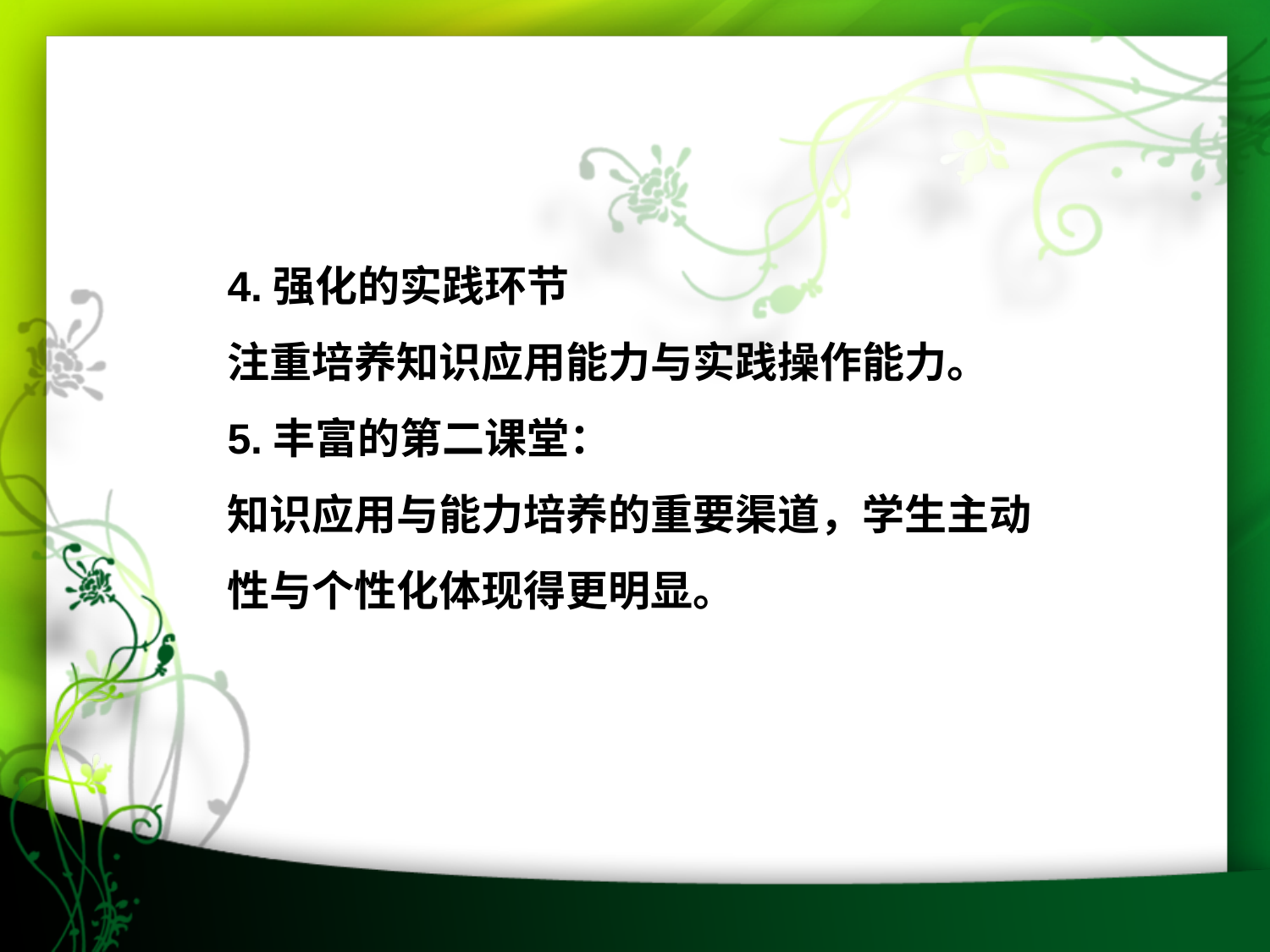

4.强化的实践环节
注重培养知识应用能力与实践操作能力。
5.丰富的第二课堂：
知识应用与能力培养的重要渠道，学生主动性与个性化体现得更明显。